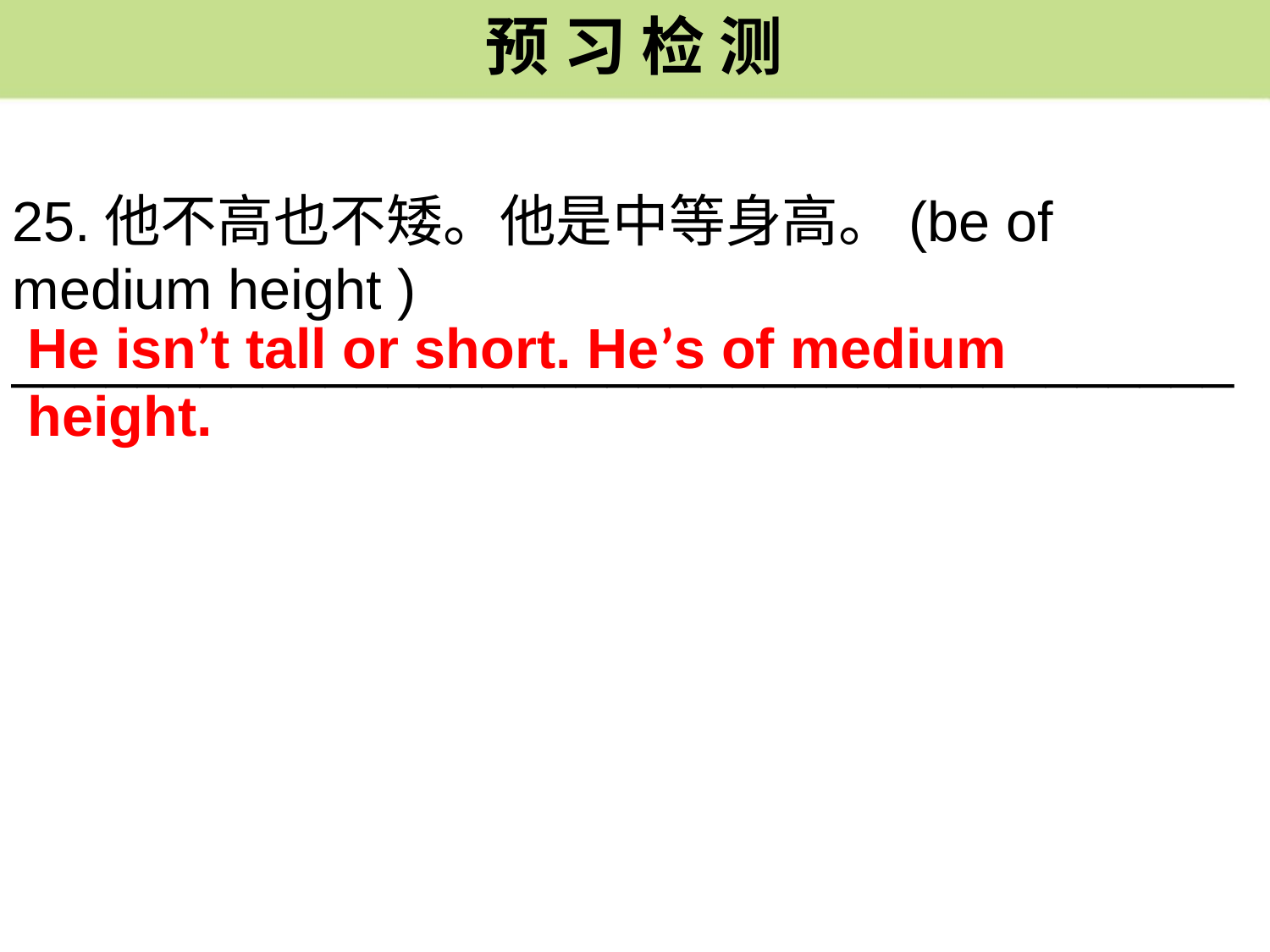

预 习 检 测
25.他不高也不矮。他是中等身高。(be of medium height )  _______________________________________

He isn’t tall or short. He’s of medium height.